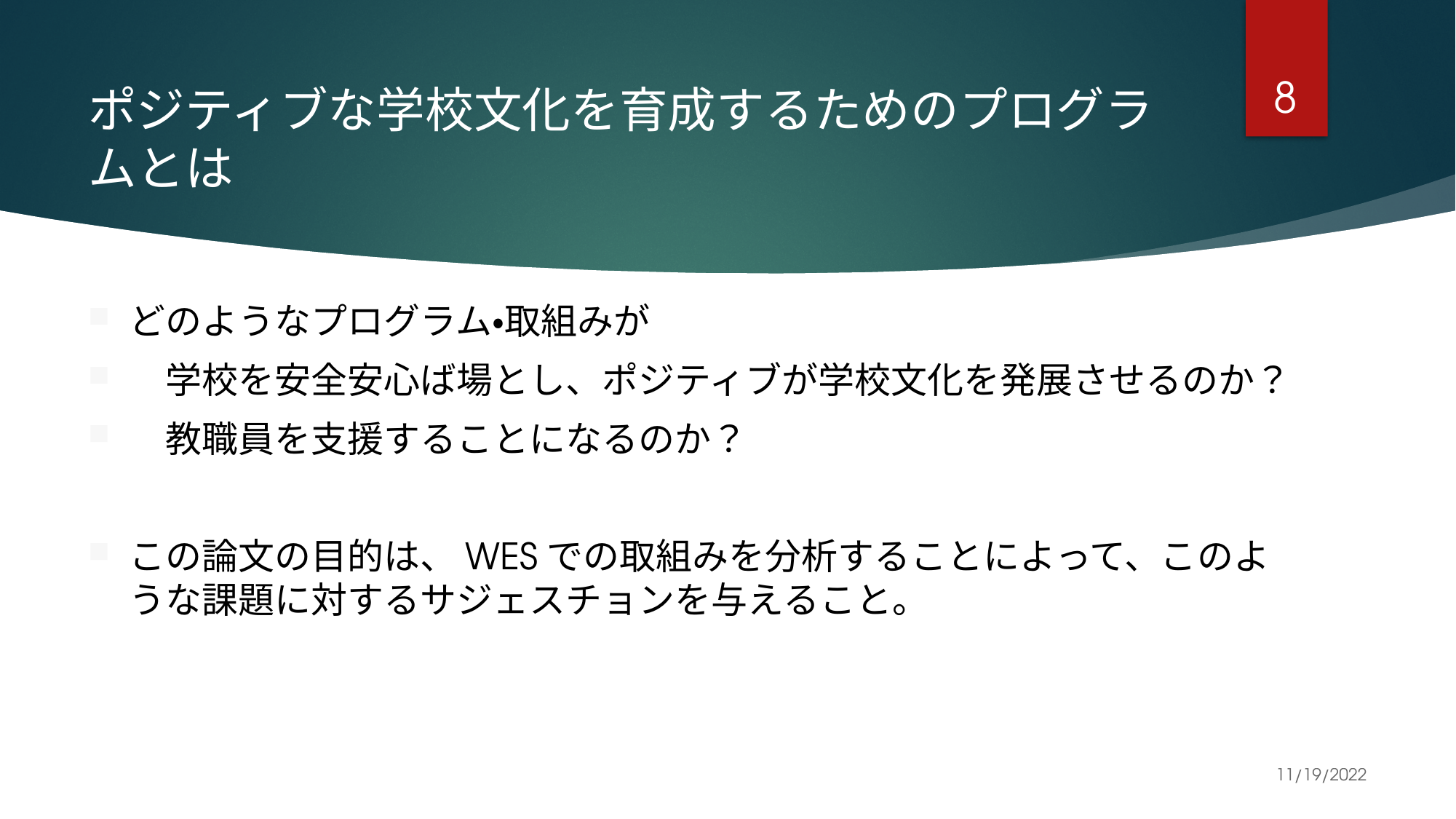

8
# ポジティブな学校文化を育成するためのプログラムとは

どのようなプログラム・取組みが
　学校を安全安心ば場とし、ポジティブが学校文化を発展させるのか？
　教職員を支援することになるのか？

この論文の目的は、WESでの取組みを分析することによって、このような課題に対するサジェスチョンを与えること。
11/19/2022